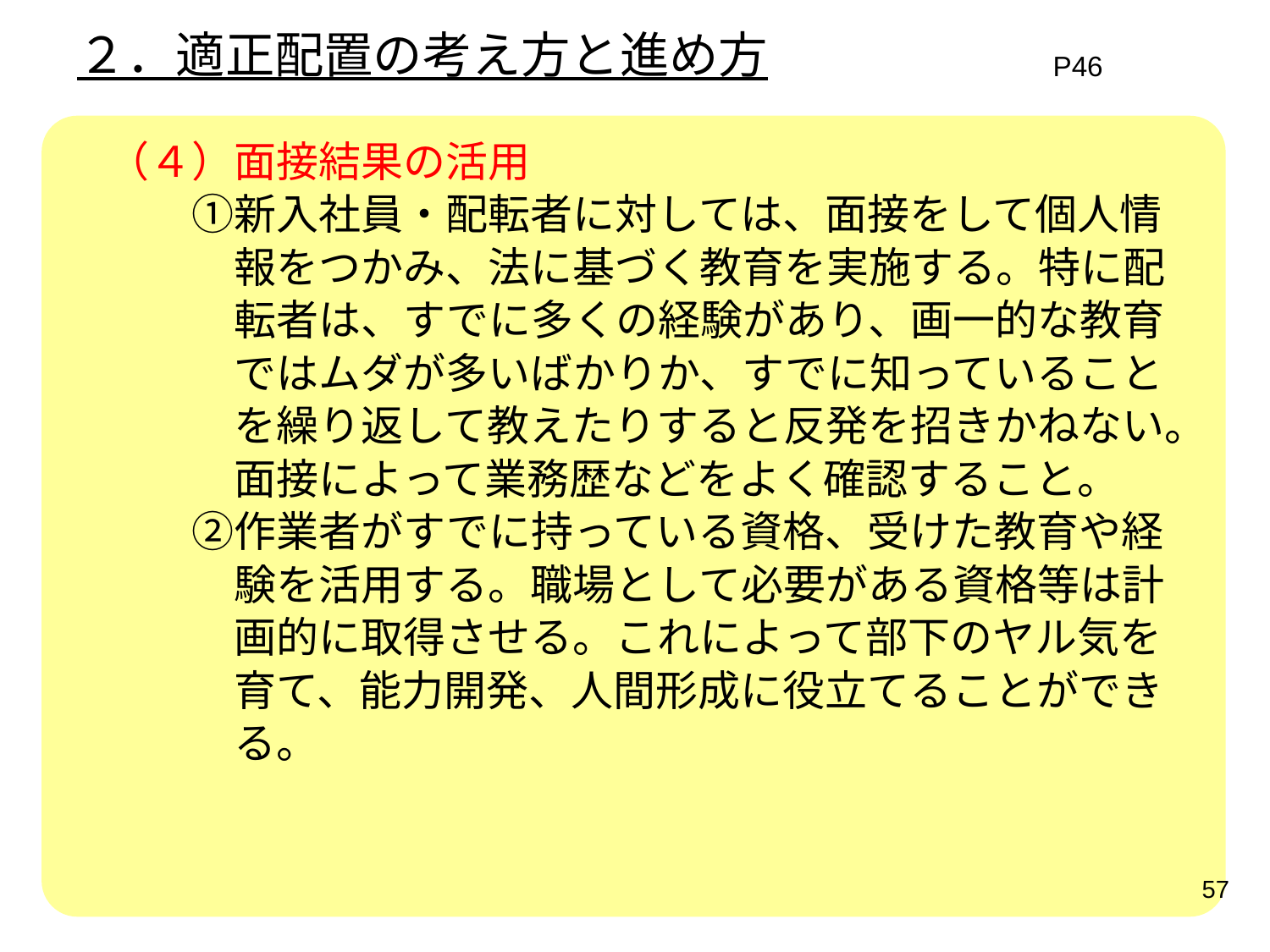

２．適正配置の考え方と進め方
P46
　（４）面接結果の活用
　　　①新入社員・配転者に対しては、面接をして個人情
　　　　報をつかみ、法に基づく教育を実施する。特に配
　　　　転者は、すでに多くの経験があり、画一的な教育
　　　　ではムダが多いばかりか、すでに知っていること
　　　　を繰り返して教えたりすると反発を招きかねない。
　　　　面接によって業務歴などをよく確認すること。
　　　②作業者がすでに持っている資格、受けた教育や経
　　　　験を活用する。職場として必要がある資格等は計
　　　　画的に取得させる。これによって部下のヤル気を
　　　　育て、能力開発、人間形成に役立てることができ
　　　　る。

57